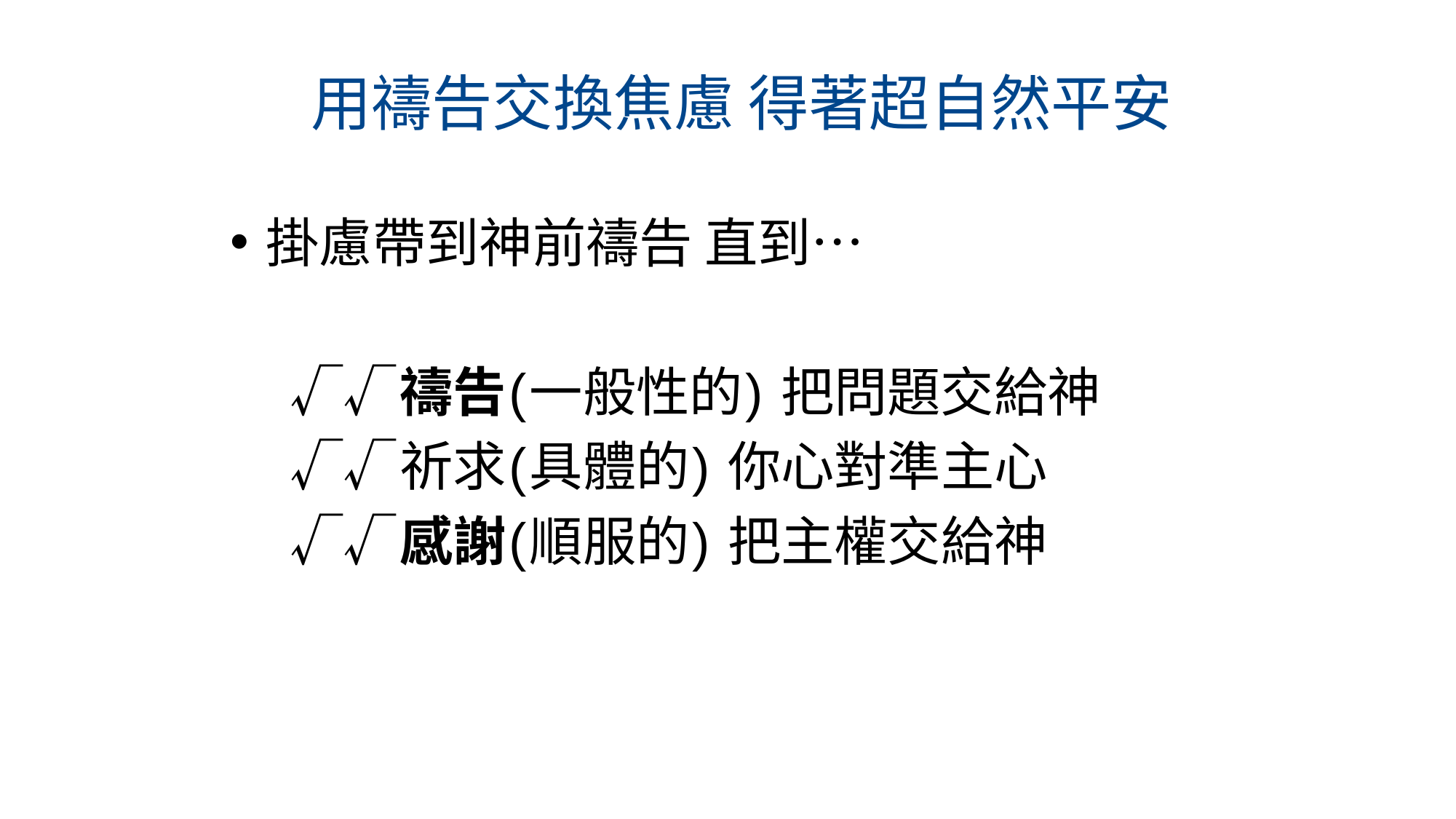

# 用禱告交換焦慮 得著超自然平安

掛慮帶到神前禱告 直到…

     √√禱告(一般性的) 把問題交給神
     √√祈求(具體的) 你心對準主心
     √√感謝(順服的) 把主權交給神